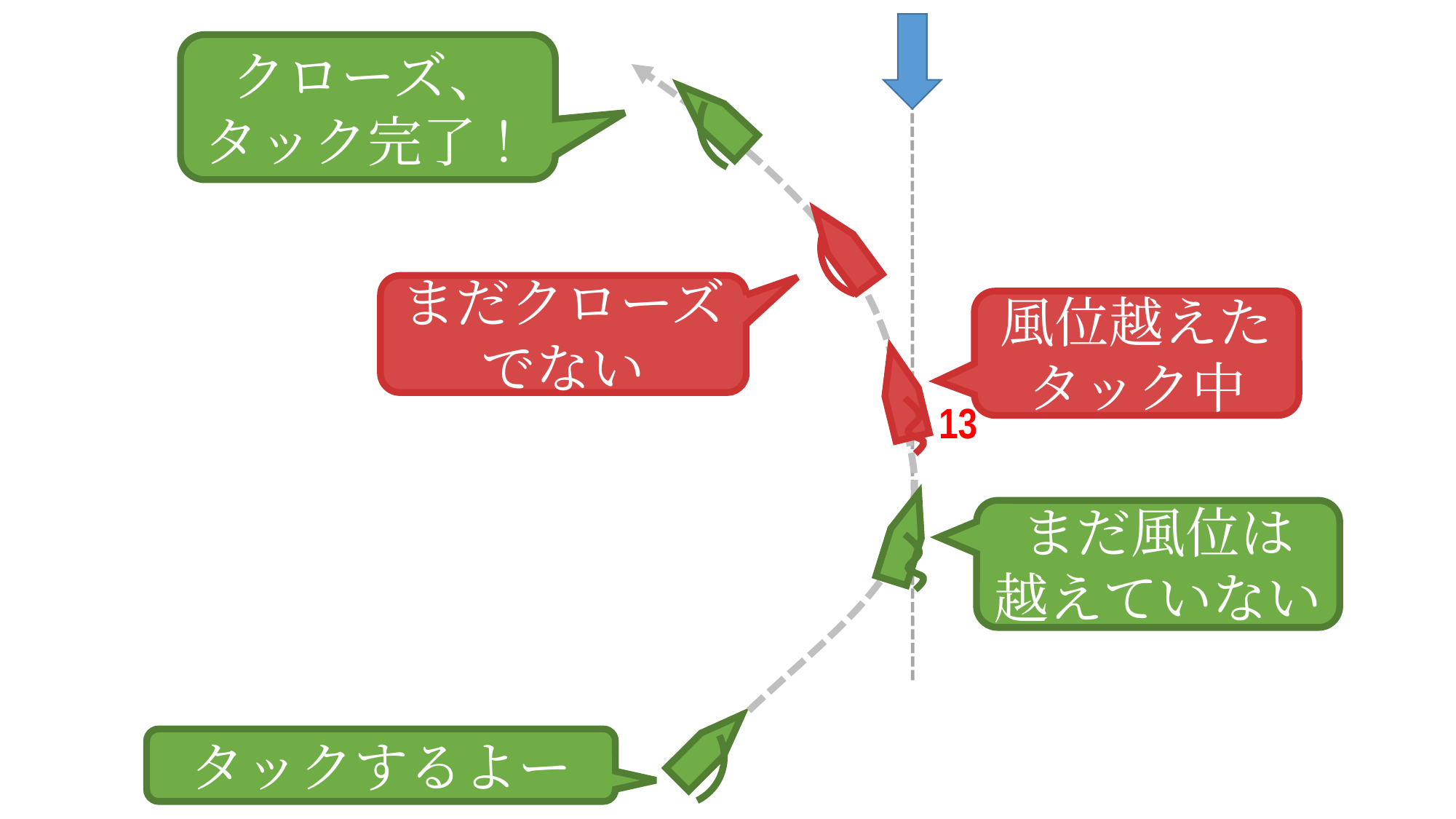

クローズ、
タック完了！

まだクローズでない
風位越えた
タック中

13

まだ風位は
越えていない

タックするよー